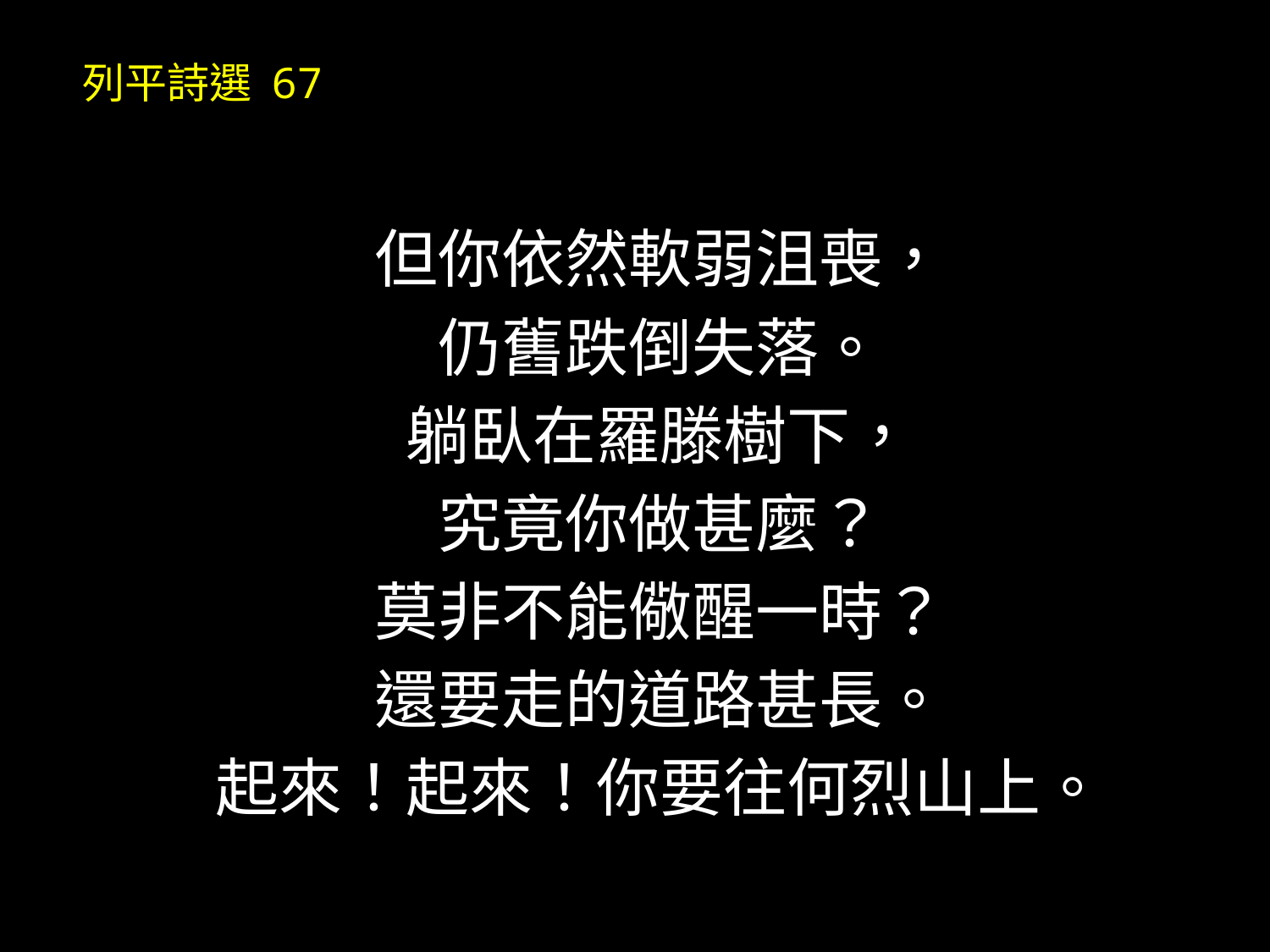

# 列平詩選 67
但你依然軟弱沮喪，
仍舊跌倒失落。
躺臥在羅滕樹下，
究竟你做甚麼？
莫非不能儆醒一時？
還要走的道路甚長。
起來！起來！你要往何烈山上。